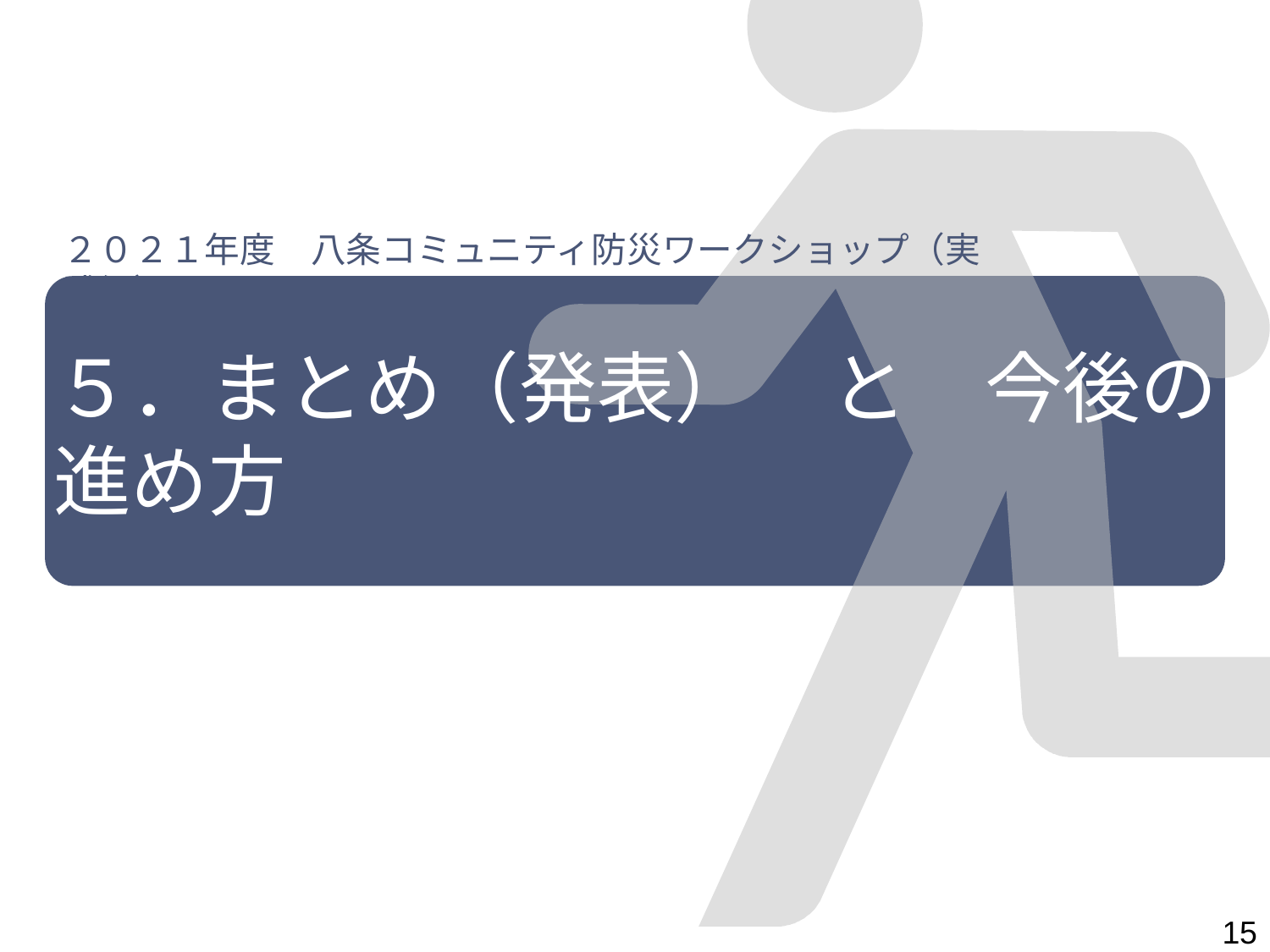

２０２１年度　八条コミュニティ防災ワークショップ（実践編）

# ５．まとめ（発表）　と　今後の進め方
15